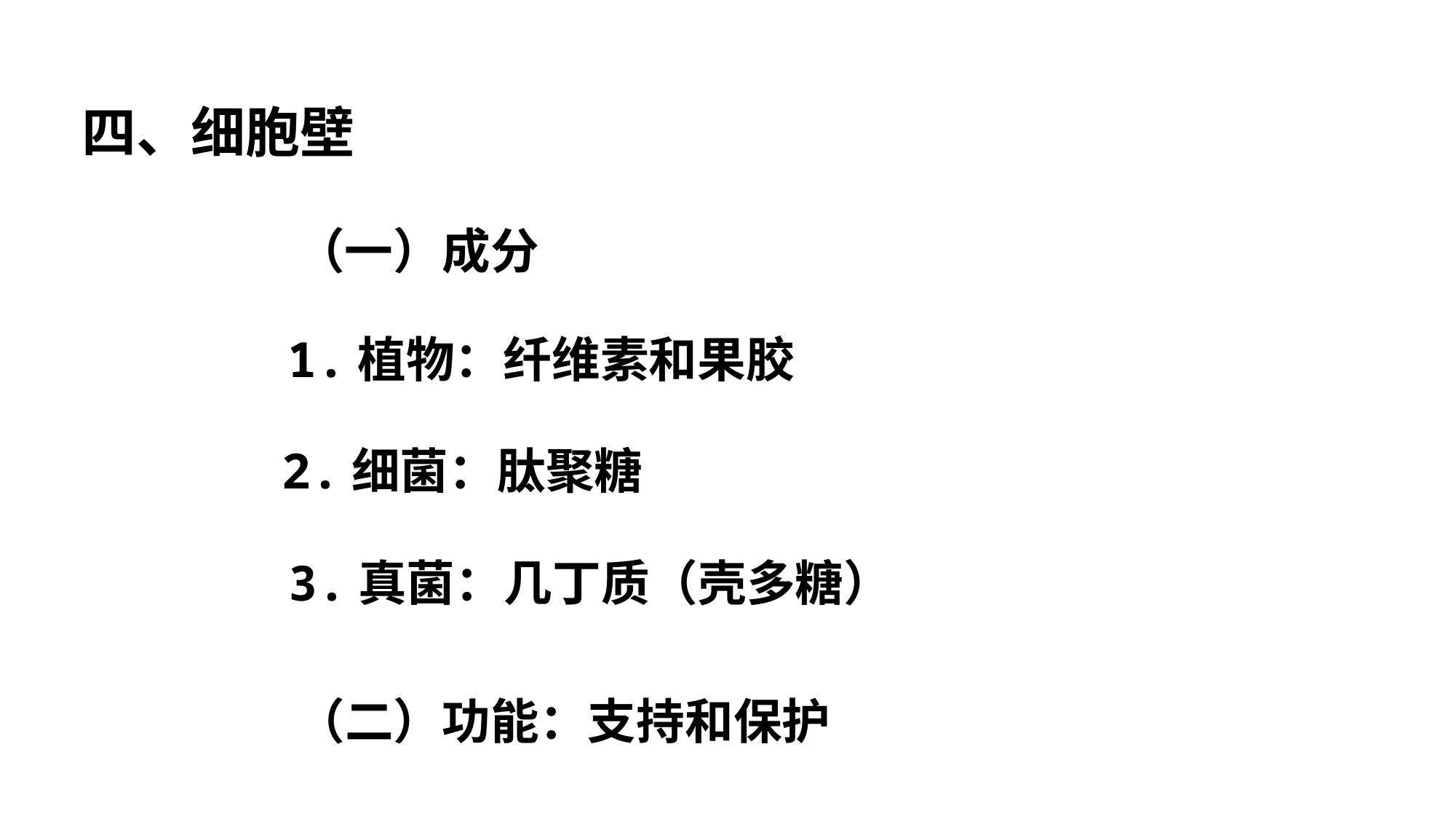

四、细胞壁
（一）成分
1.植物：纤维素和果胶
2.细菌：肽聚糖
3.真菌：几丁质（壳多糖）
（二）功能：支持和保护